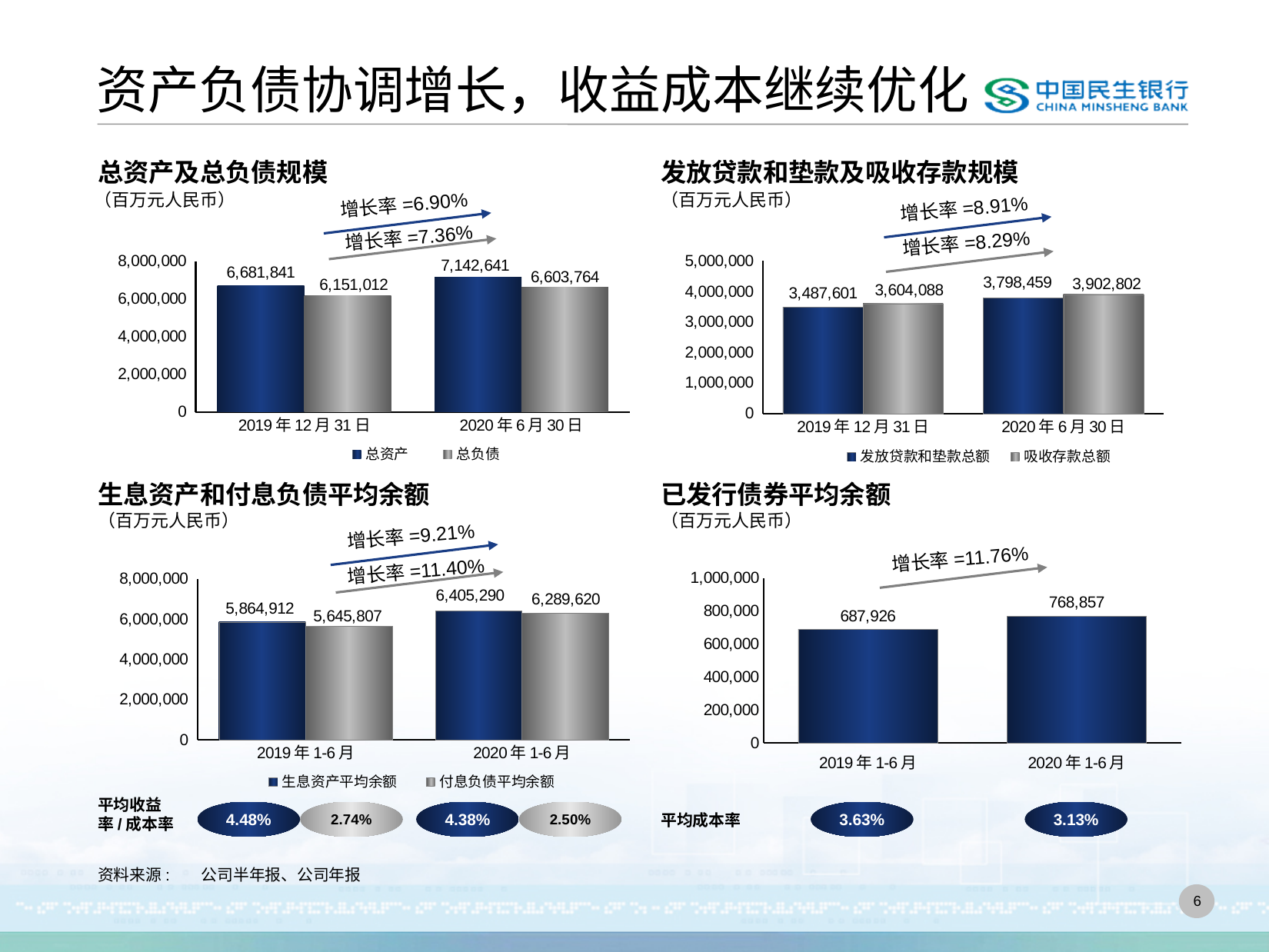

# 资产负债协调增长，收益成本继续优化
总资产及总负债规模
发放贷款和垫款及吸收存款规模
（百万元人民币）
（百万元人民币）
增长率=6.90%

增长率=8.91%

### Chart

| Category | 发放贷款和垫款总额 | 吸收存款总额 |
|---|---|---|
| 2019年12月31日 | 3487601.0 | 3604088.0 |
| 2020年6月30日 | 3798459.0 | 3902802.0 |

### Chart

| Category | 总资产 | 总负债 |
|---|---|---|
| 2019年12月31日 | 6681841.0 | 6151012.0 |
| 2020年6月30日 | 7142641.0 | 6603764.0 |
增长率=7.36%

增长率=8.29%

生息资产和付息负债平均余额
已发行债券平均余额
（百万元人民币）
（百万元人民币）
增长率=9.21%

### Chart

| Category | 生息资产平均余额 | 付息负债平均余额 |
|---|---|---|
| 2019年1-6月 | 5864912.0 | 5645807.0 |
| 2020年1-6月 | 6405290.0 | 6289620.0 |

### Chart

| Category | 已发行债券平均余额 |
|---|---|
| 2019年1-6月 | 687926.0 |
| 2020年1-6月 | 768857.0 |
增长率=11.76%

增长率=11.40%

平均收益率/成本率
4.48%
2.74%
4.38%
2.50%
3.63%
3.13%
平均成本率
资料来源: 	公司半年报、公司年报
6